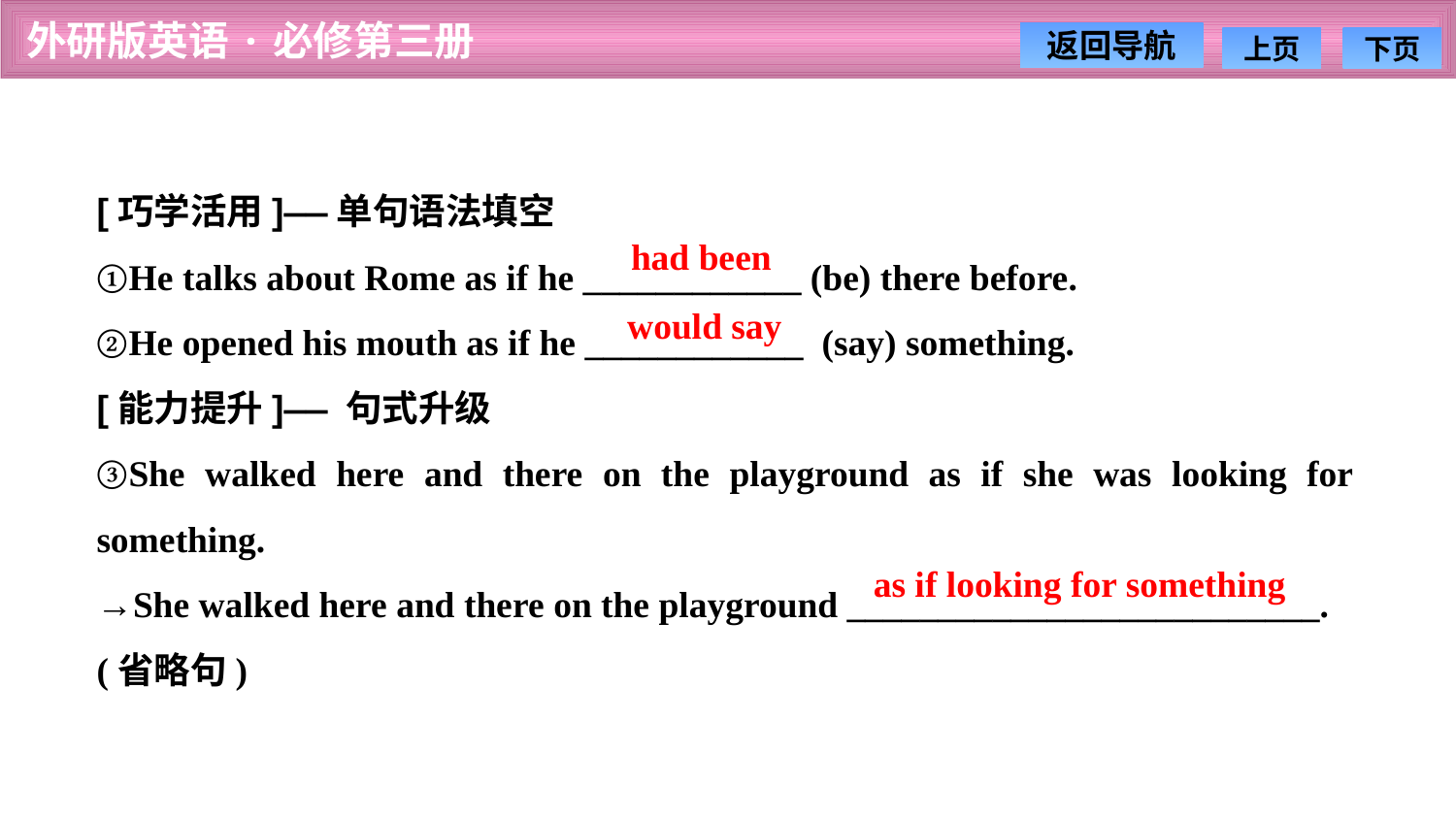

[巧学活用]——单句语法填空
①He talks about Rome as if he ____________ (be) there before.
②He opened his mouth as if he ____________  (say) something.
[能力提升]—— 句式升级
③She walked here and there on the playground as if she was looking for something.
→She walked here and there on the playground __________________________.
(省略句)
had been
would say
as if looking for something